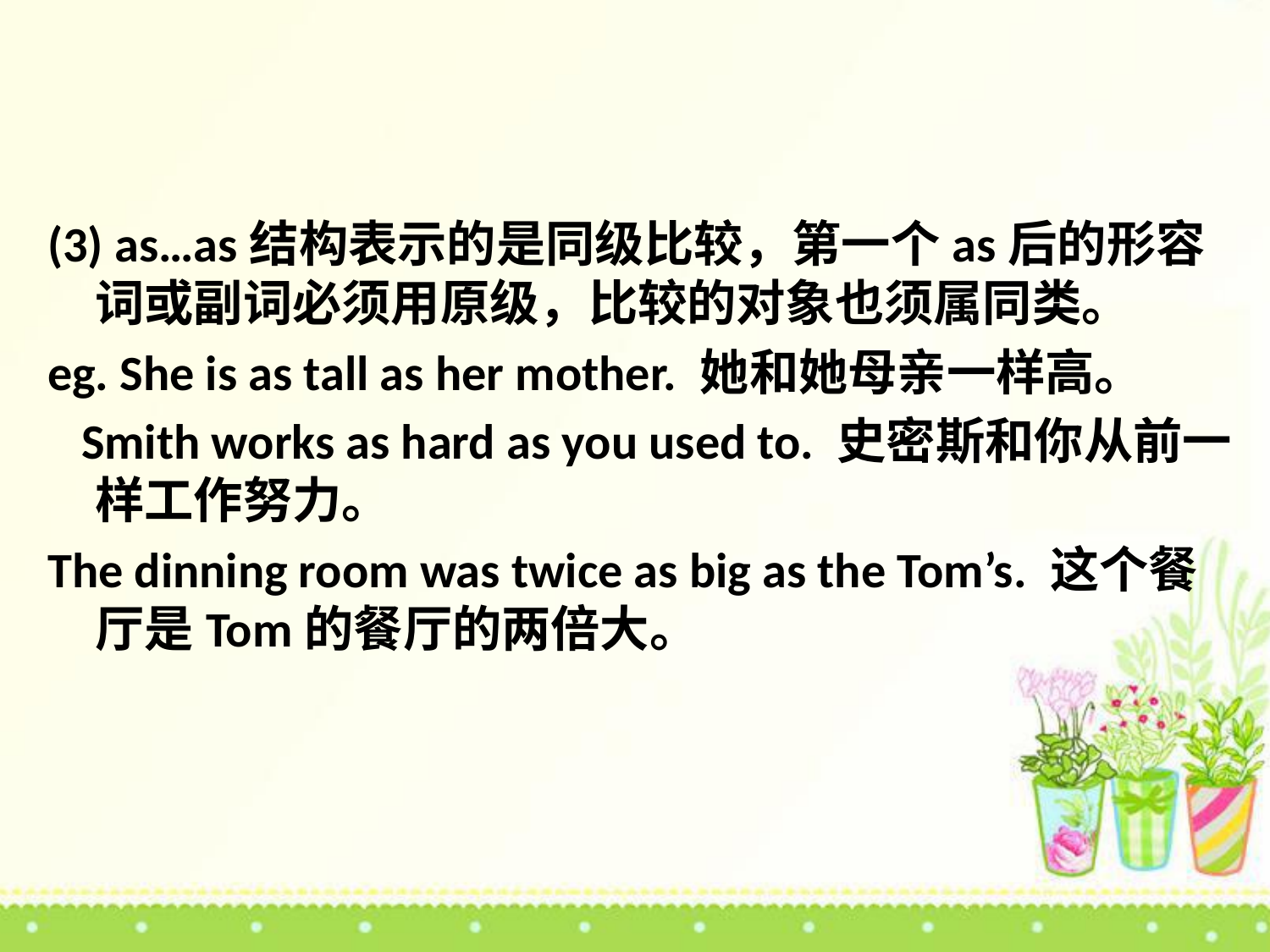

(3) as…as结构表示的是同级比较，第一个as后的形容词或副词必须用原级，比较的对象也须属同类。
eg. She is as tall as her mother. 她和她母亲一样高。
   Smith works as hard as you used to. 史密斯和你从前一样工作努力。
The dinning room was twice as big as the Tom’s. 这个餐厅是Tom的餐厅的两倍大。